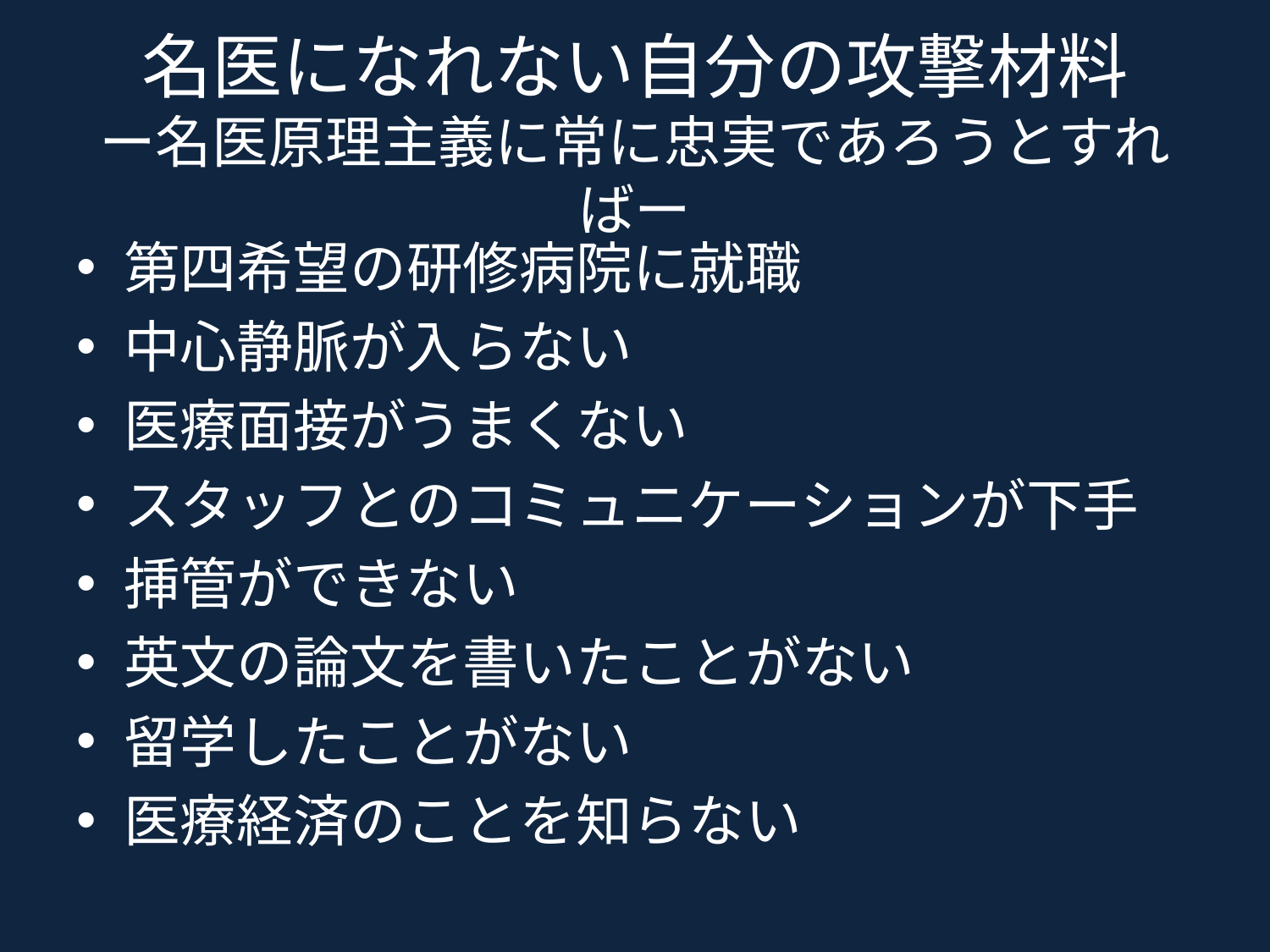

# 名医になれない自分の攻撃材料 ー名医原理主義に常に忠実であろうとすればー
第四希望の研修病院に就職
中心静脈が入らない
医療面接がうまくない
スタッフとのコミュニケーションが下手
挿管ができない
英文の論文を書いたことがない
留学したことがない
医療経済のことを知らない